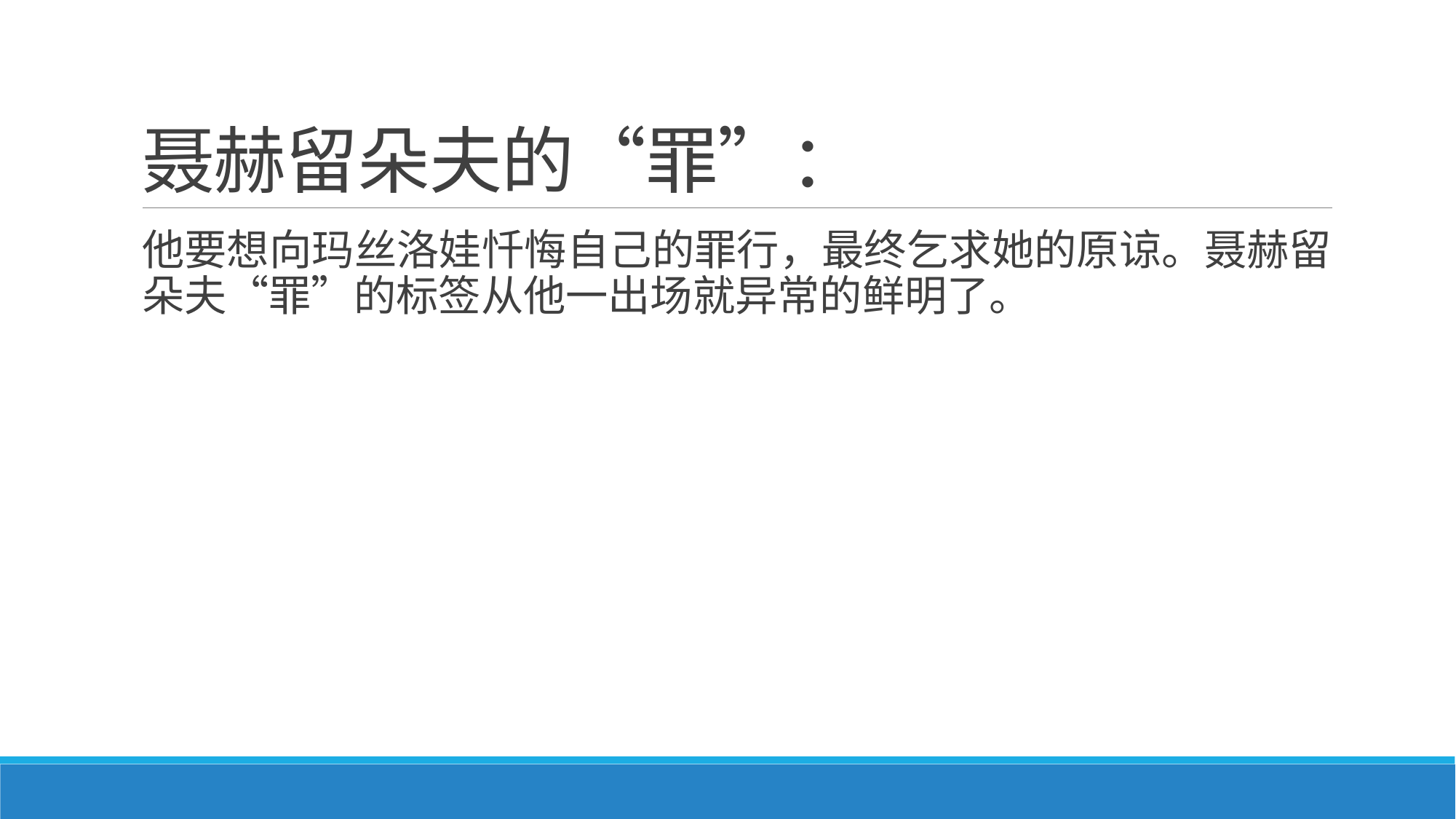

# 聂赫留朵夫的“罪”：
他要想向玛丝洛娃忏悔自己的罪行，最终乞求她的原谅。聂赫留朵夫“罪”的标签从他一出场就异常的鲜明了。